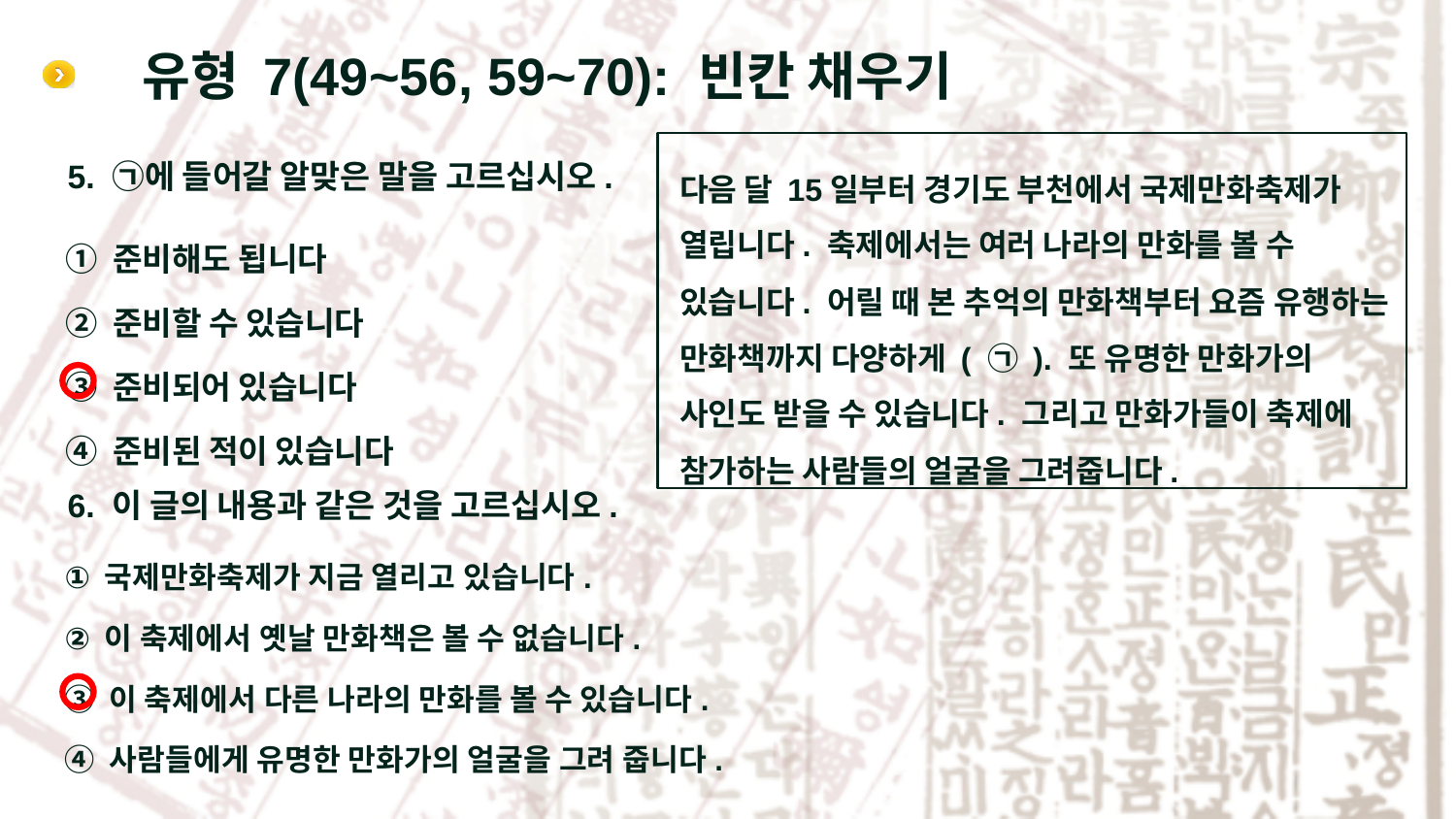

# 유형 7(49~56, 59~70): 빈칸 채우기

다음 달 15일부터 경기도 부천에서 국제만화축제가 열립니다. 축제에서는 여러 나라의 만화를 볼 수 있습니다. 어릴 때 본 추억의 만화책부터 요즘 유행하는 만화책까지 다양하게 ( ㉠ ). 또 유명한 만화가의 사인도 받을 수 있습니다. 그리고 만화가들이 축제에 참가하는 사람들의 얼굴을 그려줍니다.
5. ㉠에 들어갈 알맞은 말을 고르십시오.
① 준비해도 됩니다
② 준비할 수 있습니다
③ 준비되어 있습니다
④ 준비된 적이 있습니다

6. 이 글의 내용과 같은 것을 고르십시오.
국제만화축제가 지금 열리고 있습니다.
이 축제에서 옛날 만화책은 볼 수 없습니다.
③ 이 축제에서 다른 나라의 만화를 볼 수 있습니다.
④ 사람들에게 유명한 만화가의 얼굴을 그려 줍니다.